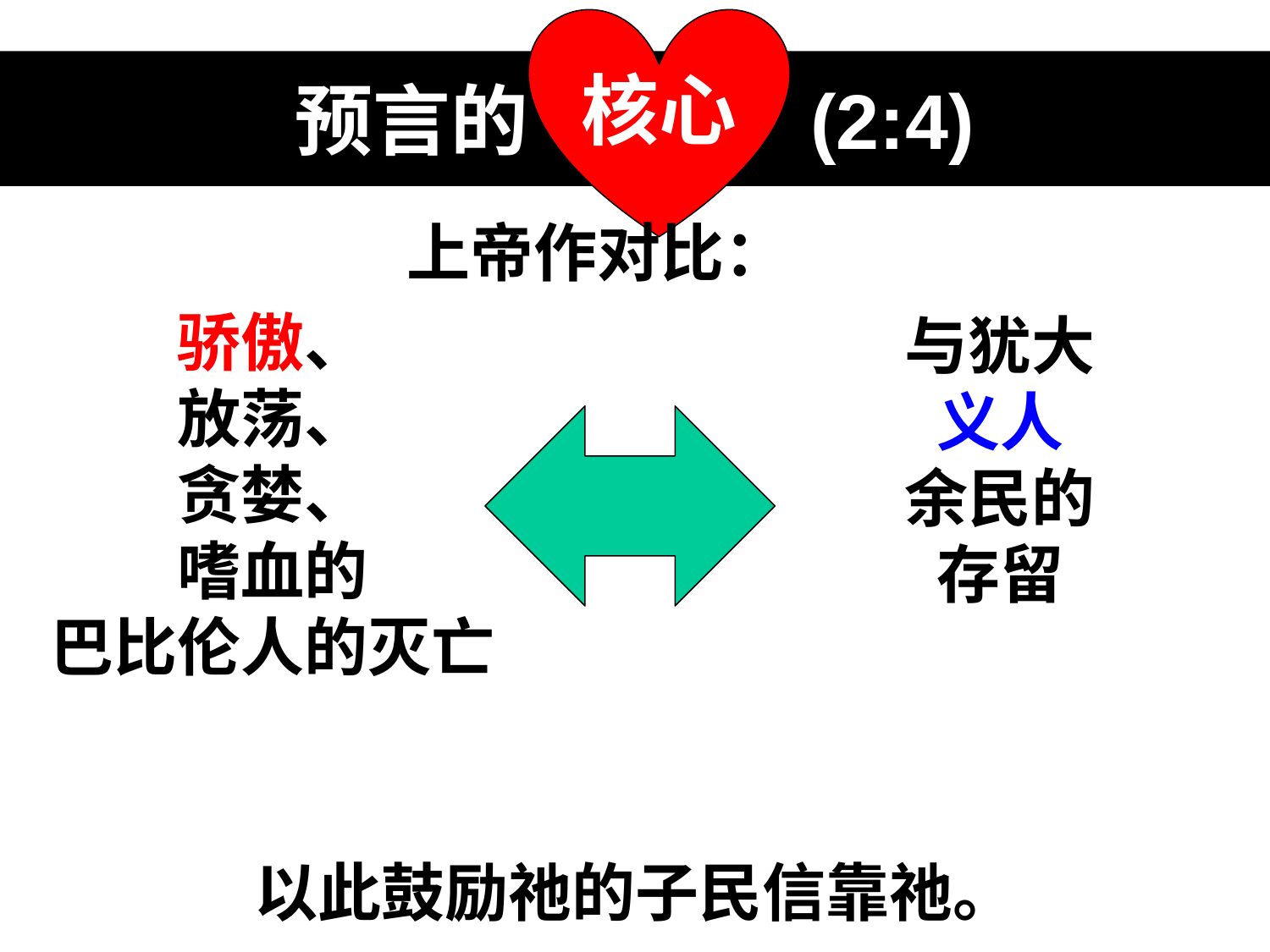

核心

# 预言的               (2:4)
上帝作对比：
骄傲、
放荡、
贪婪、
嗜血的
巴比伦人的灭亡
与犹大
义人
余民的
存留

以此鼓励祂的子民信靠祂。